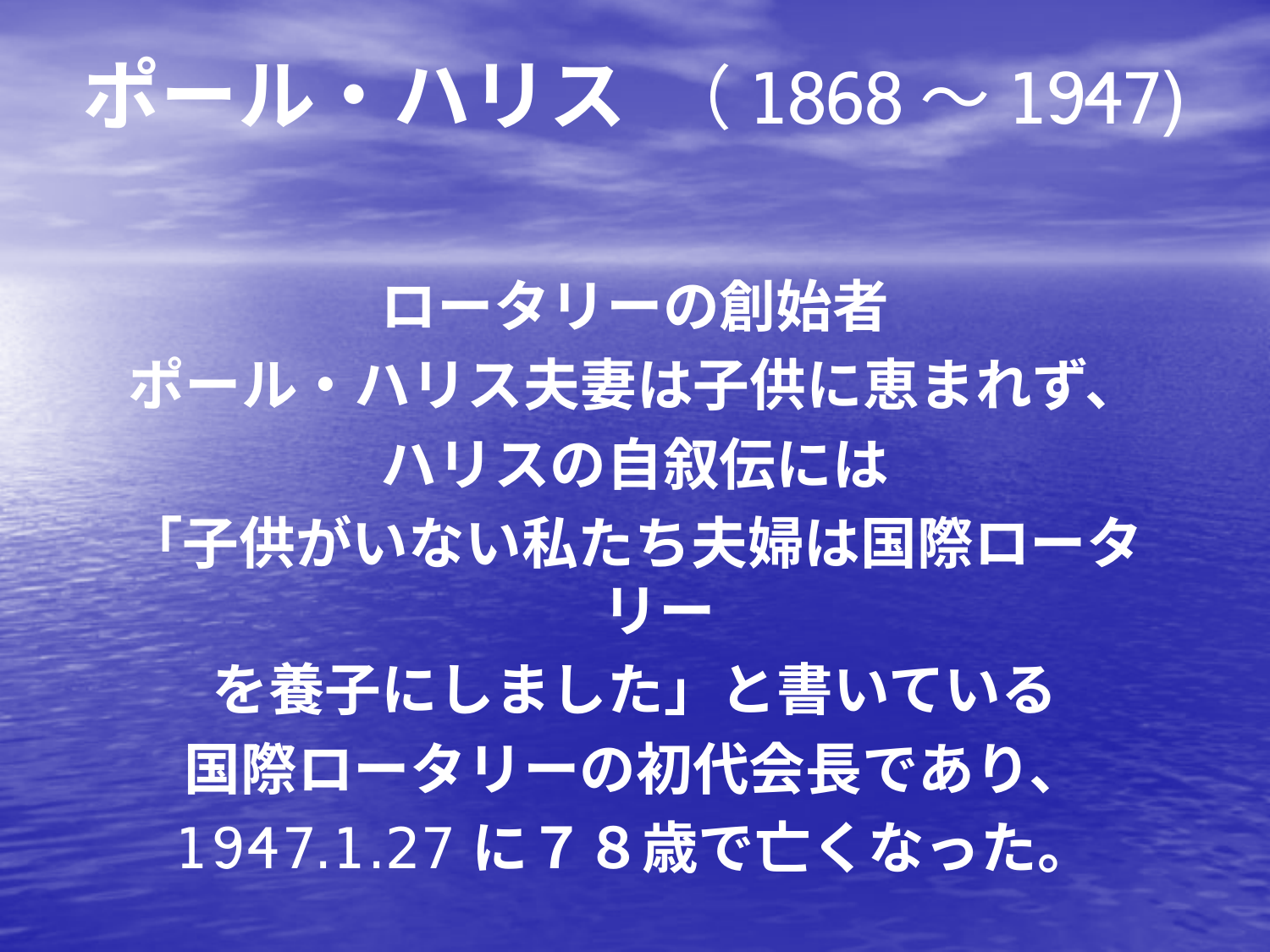

# ポール・ハリス  （1868～1947)
ロータリーの創始者
ポール・ハリス夫妻は子供に恵まれず、
ハリスの自叙伝には
「子供がいない私たち夫婦は国際ロータリー
を養子にしました」と書いている
国際ロータリーの初代会長であり、
1947.1.27に７８歳で亡くなった。